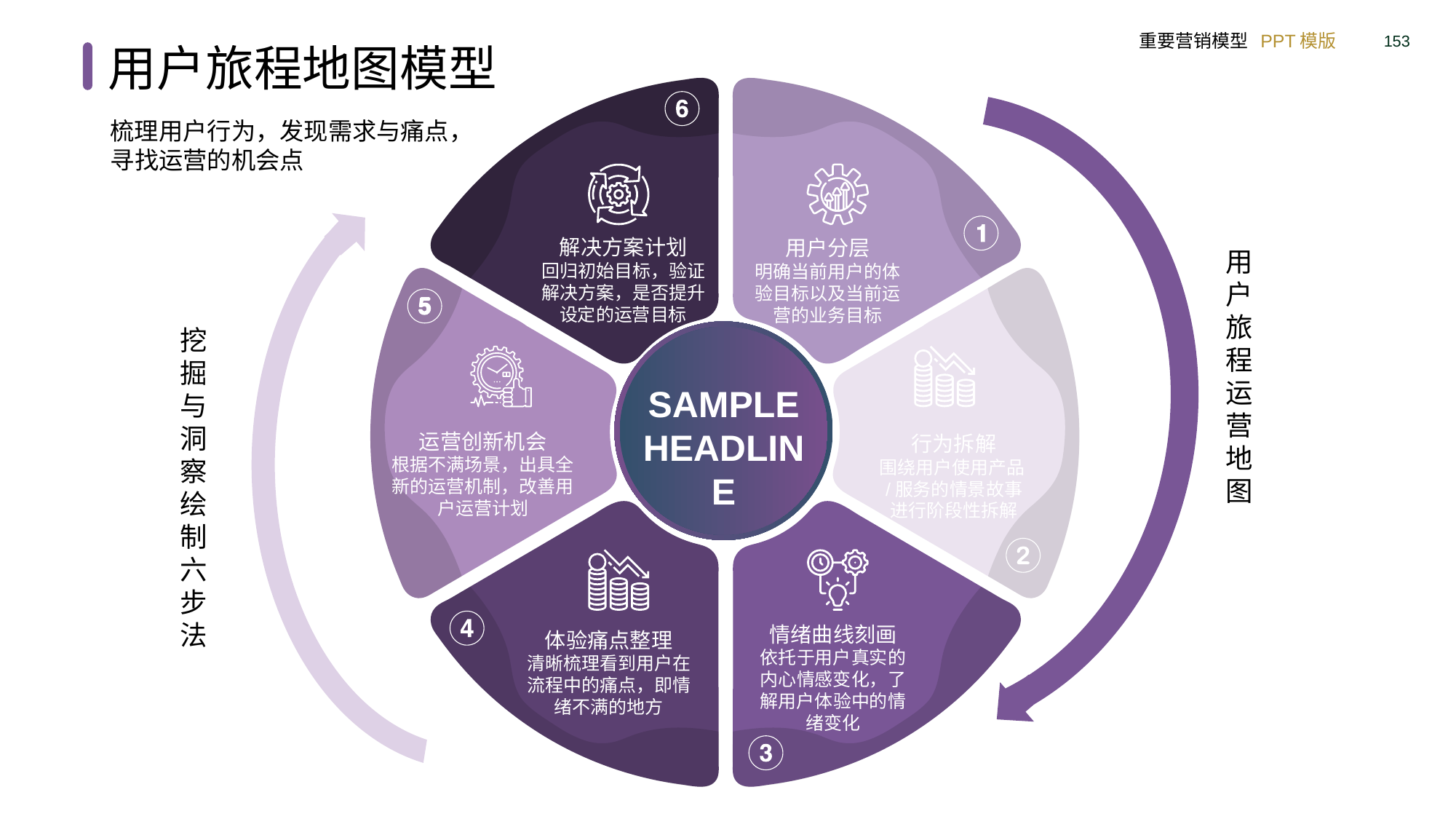

153
用户旅程地图模型

解决方案计划
回归初始目标，验证解决方案，是否提升设定的运营目标
用户分层
明确当前用户的体验目标以及当前运营的业务目标

SAMPLE HEADLINE
运营创新机会
根据不满场景，出具全新的运营机制，改善用户运营计划
行为拆解
围绕用户使用产品/服务的情景故事进行阶段性拆解

情绪曲线刻画
依托于用户真实的内心情感变化，了解用户体验中的情绪变化

体验痛点整理
清晰梳理看到用户在流程中的痛点，即情绪不满的地方

梳理用户行为，发现需求与痛点，寻找运营的机会点

用户旅程运营地图
挖掘与洞察绘制六步法